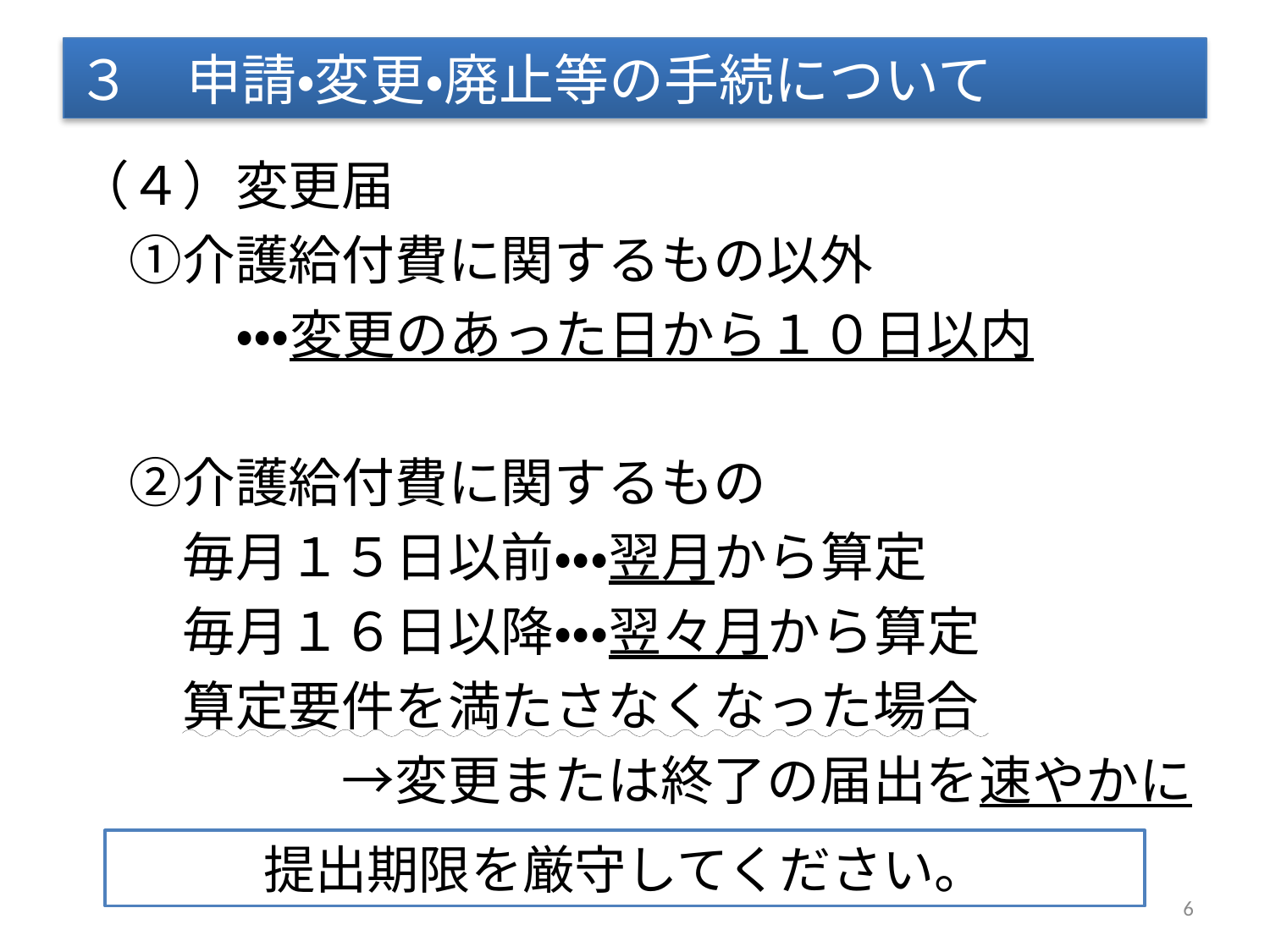

# ３　申請・変更・廃止等の手続について
（４）変更届
　①介護給付費に関するもの以外
　　　・・・変更のあった日から１０日以内

　②介護給付費に関するもの
　　毎月１５日以前・・・翌月から算定
　　毎月１６日以降・・・翌々月から算定
　　算定要件を満たさなくなった場合
　　　　　→変更または終了の届出を速やかに
提出期限を厳守してください。
6